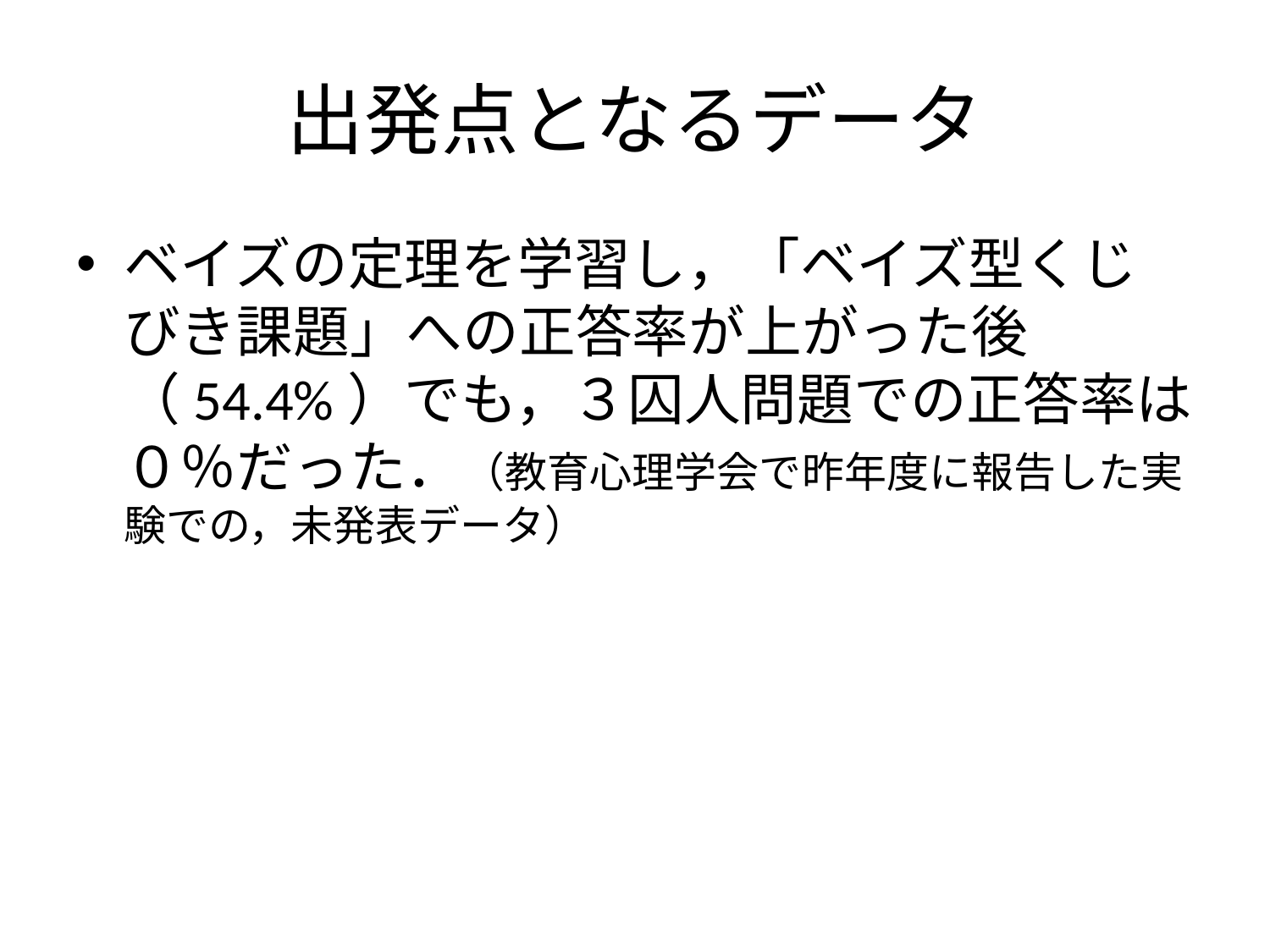

# 出発点となるデータ
ベイズの定理を学習し，「ベイズ型くじびき課題」への正答率が上がった後（54.4%）でも，３囚人問題での正答率は０％だった．（教育心理学会で昨年度に報告した実験での，未発表データ）